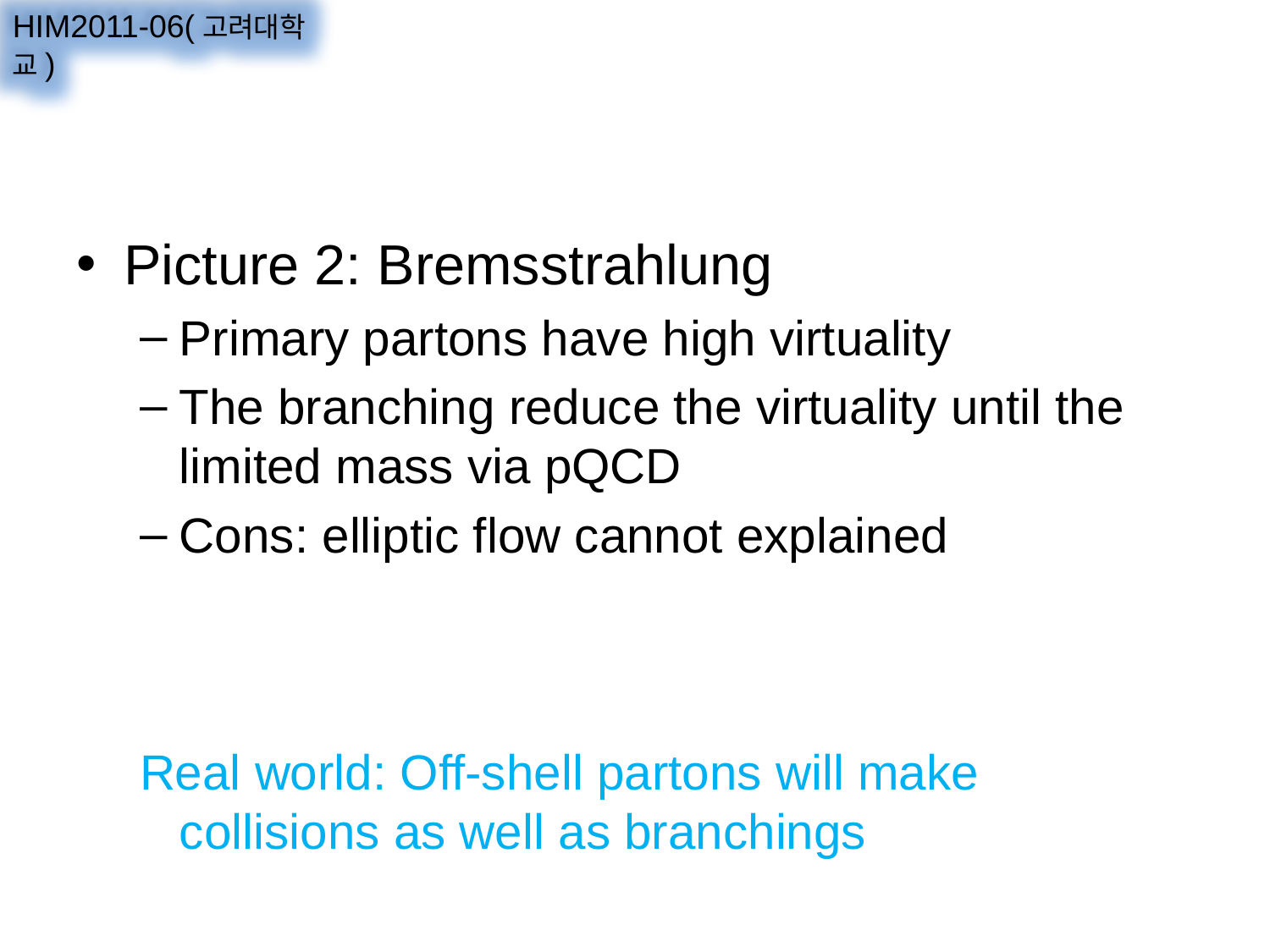

HIM2011-06(고려대학교)
Picture 2: Bremsstrahlung
Primary partons have high virtuality
The branching reduce the virtuality until the limited mass via pQCD
Cons: elliptic flow cannot explained

Real world: Off-shell partons will make collisions as well as branchings